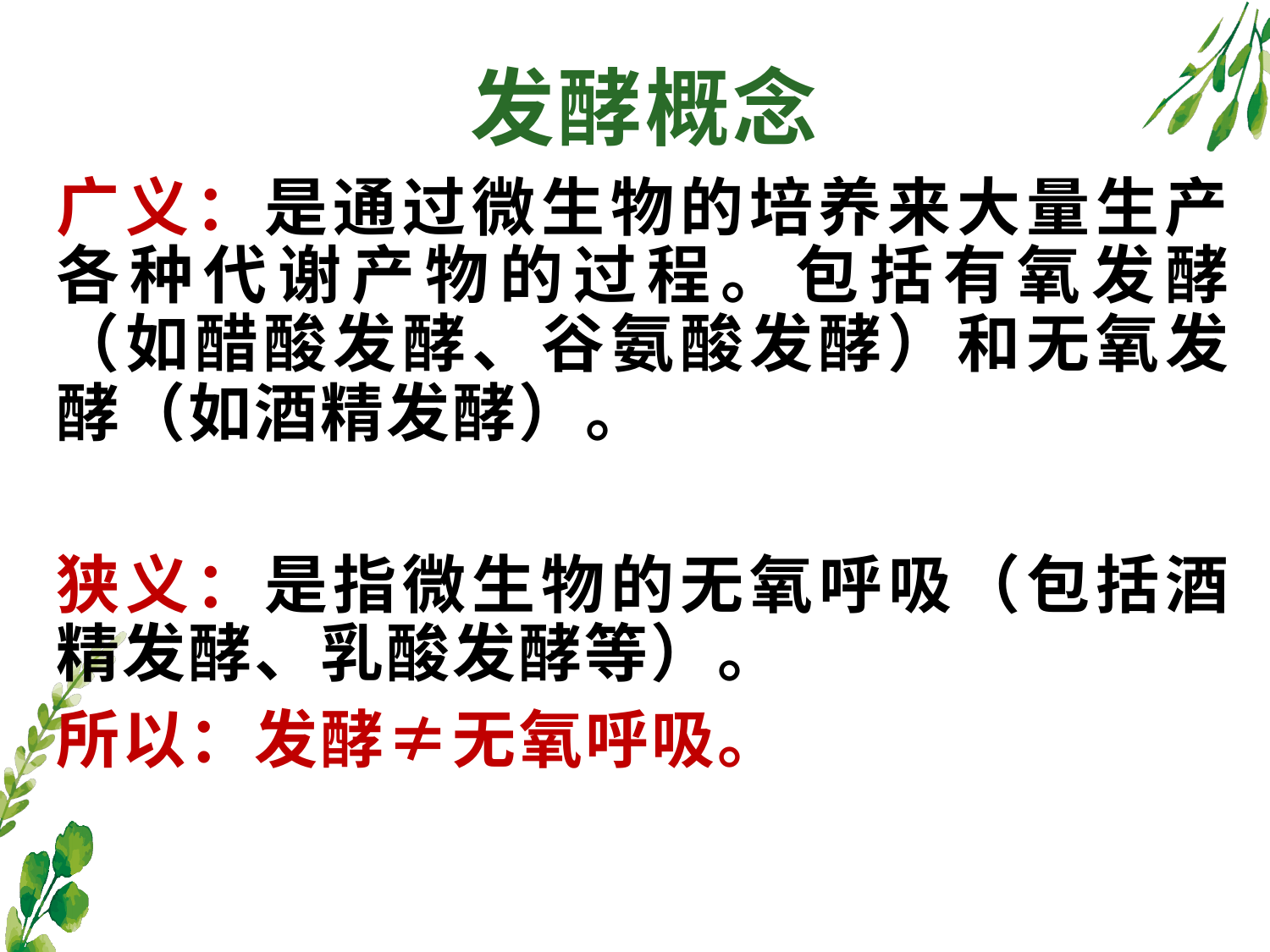

发酵概念
广义：是通过微生物的培养来大量生产各种代谢产物的过程。包括有氧发酵（如醋酸发酵、谷氨酸发酵）和无氧发酵（如酒精发酵）。

狭义：是指微生物的无氧呼吸（包括酒精发酵、乳酸发酵等）。
所以：发酵≠无氧呼吸。